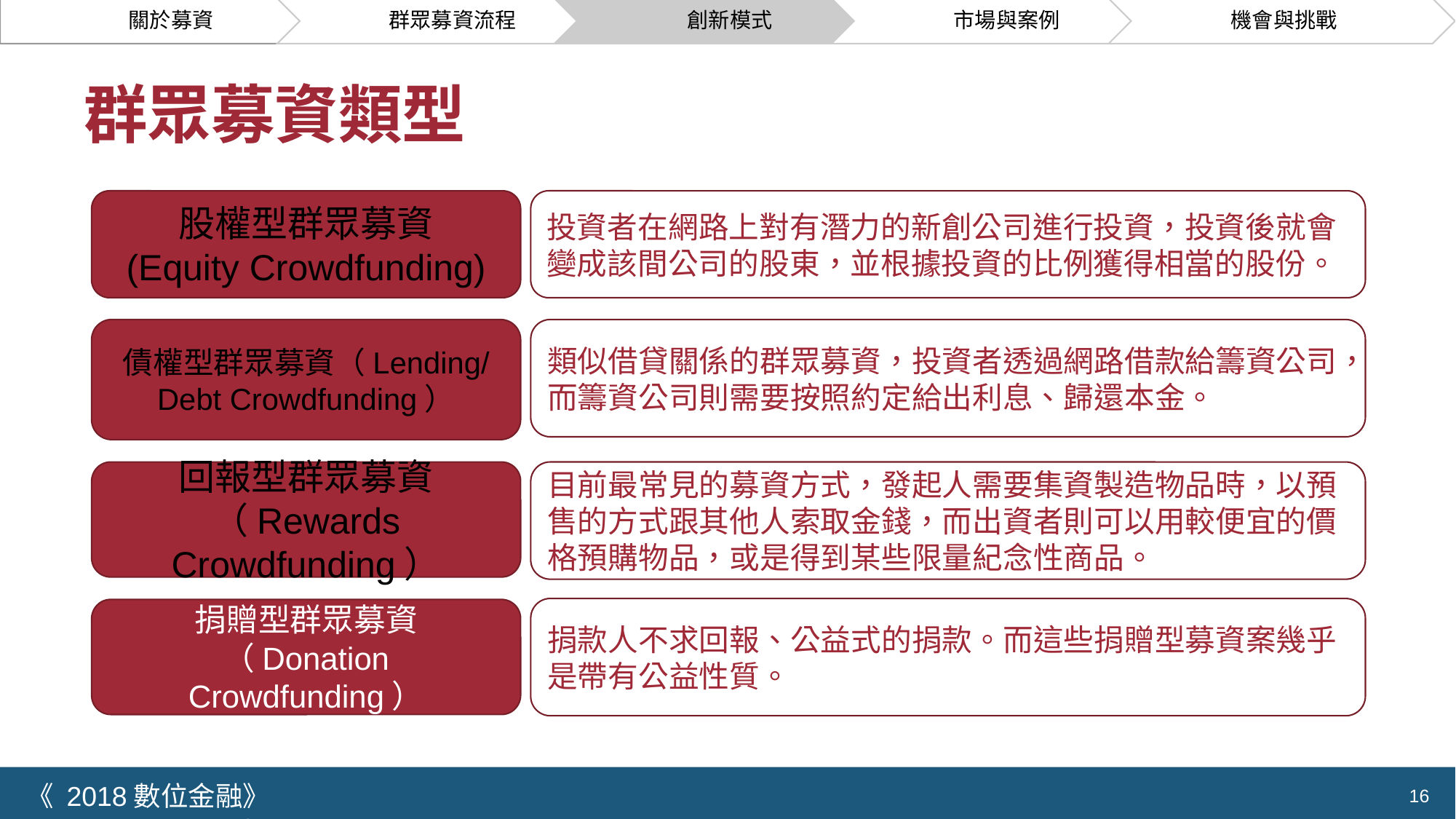

關於募資
群眾募資流程
創新模式
市場與案例
機會與挑戰
# 群眾募資類型
投資者在網路上對有潛力的新創公司進行投資，投資後就會變成該間公司的股東，並根據投資的比例獲得相當的股份。
股權型群眾募資
(Equity Crowdfunding)
債權型群眾募資（Lending/Debt Crowdfunding）
類似借貸關係的群眾募資，投資者透過網路借款給籌資公司，而籌資公司則需要按照約定給出利息、歸還本金。
回報型群眾募資（Rewards Crowdfunding）
目前最常見的募資方式，發起人需要集資製造物品時，以預售的方式跟其他人索取金錢，而出資者則可以用較便宜的價格預購物品，或是得到某些限量紀念性商品。
捐款人不求回報、公益式的捐款。而這些捐贈型募資案幾乎是帶有公益性質。
捐贈型群眾募資
（Donation Crowdfunding）
《 2018數位金融》                                                                                                                                             	NCTU.IIM.IEBI Lab
16